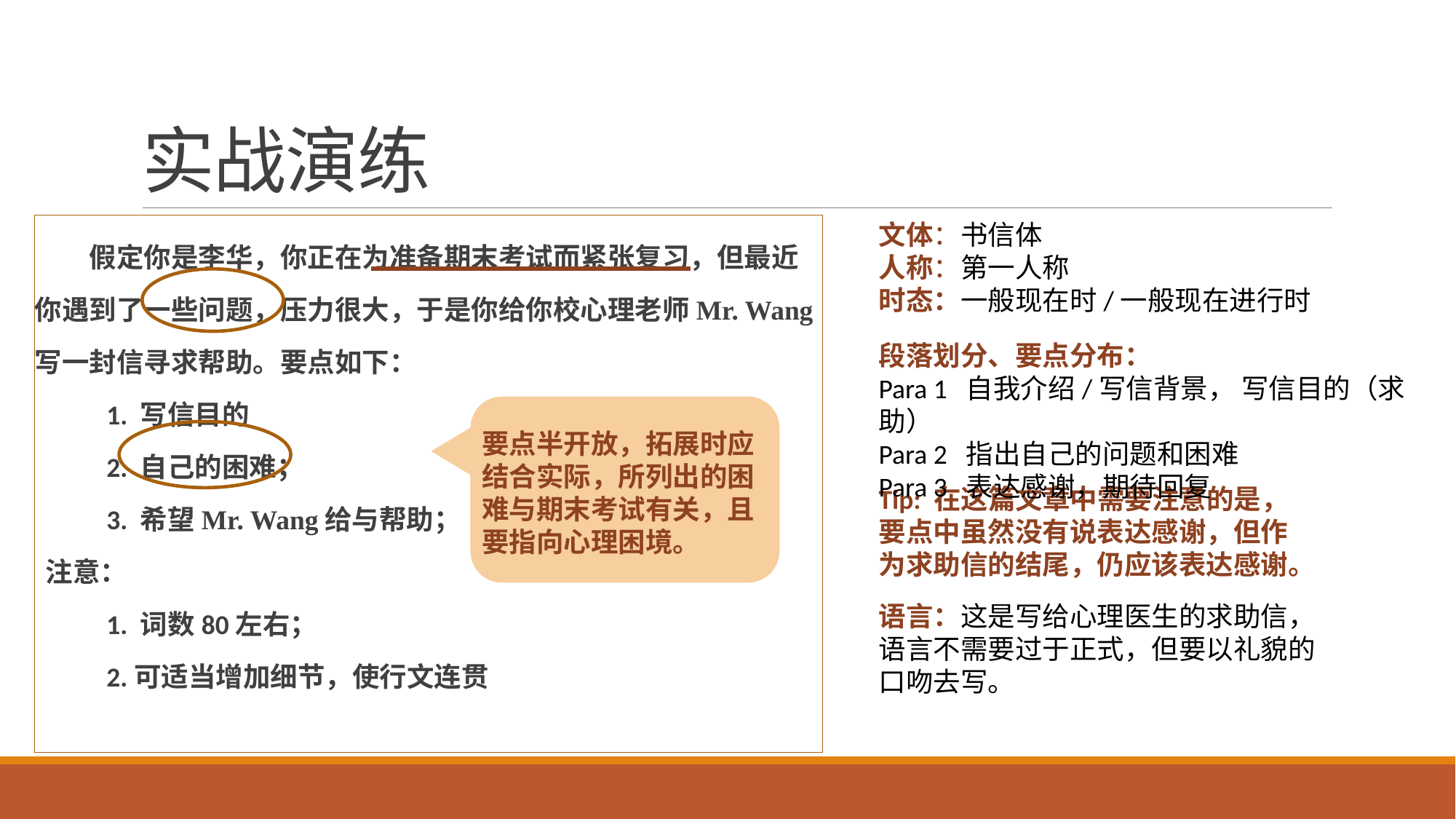

# 实战演练
文体：书信体
人称：第一人称
时态：一般现在时/一般现在进行时
假定你是李华，你正在为准备期末考试而紧张复习，但最近你遇到了一些问题，压力很大，于是你给你校心理老师Mr. Wang写一封信寻求帮助。要点如下：
1. 写信目的
2. 自己的困难；
3. 希望Mr. Wang给与帮助；
注意：
1. 词数80左右；
2.可适当增加细节，使行文连贯

段落划分、要点分布：
Para 1  自我介绍/写信背景， 写信目的（求助）
Para 2  指出自己的问题和困难
Para 3  表达感谢，期待回复

要点半开放，拓展时应结合实际，所列出的困难与期末考试有关，且要指向心理困境。
Tip: 在这篇文章中需要注意的是，要点中虽然没有说表达感谢，但作为求助信的结尾，仍应该表达感谢。
语言：这是写给心理医生的求助信，语言不需要过于正式，但要以礼貌的口吻去写。